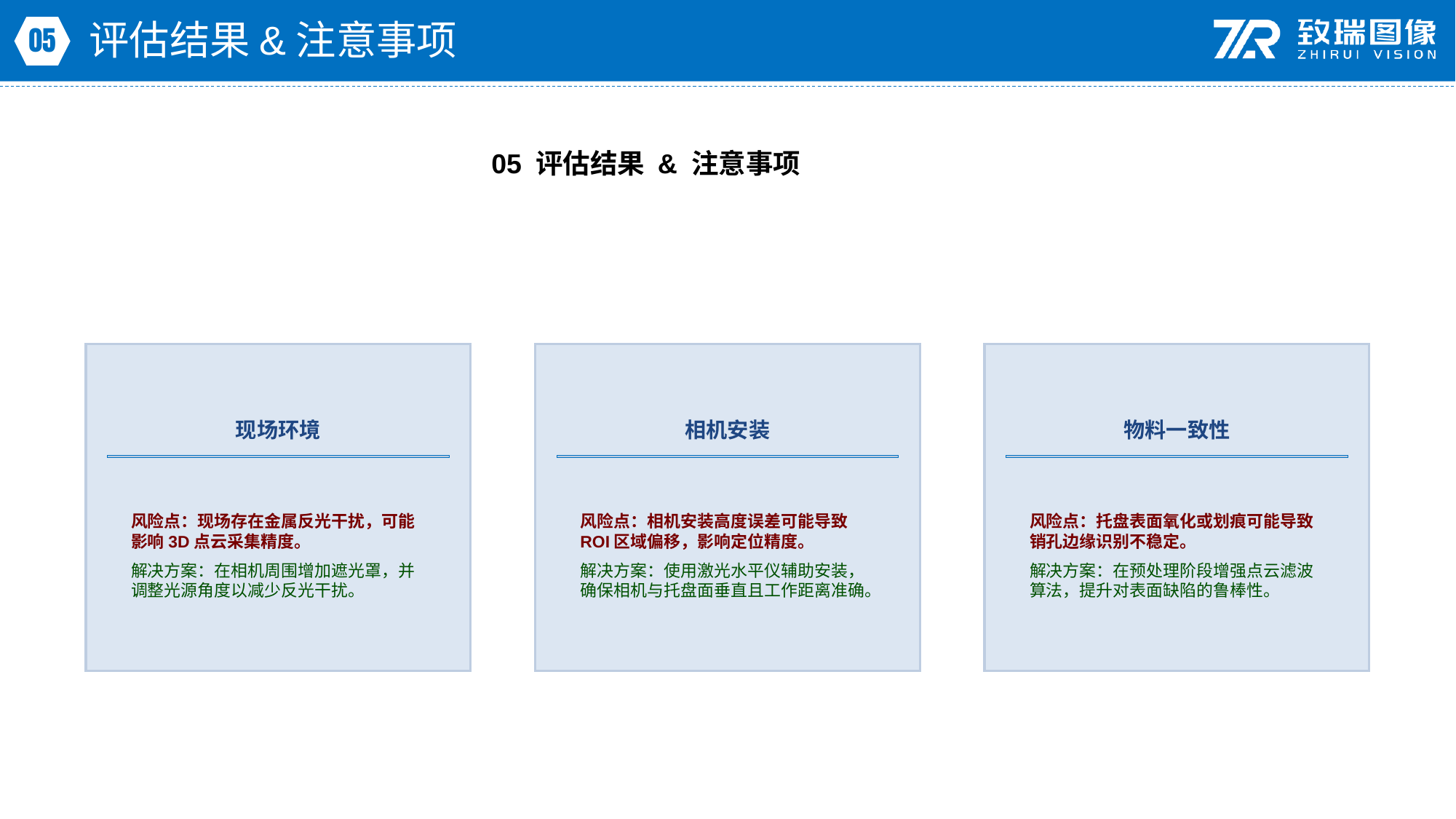

评估结果&注意事项
05

05 评估结果 & 注意事项

现场环境

相机安装

物料一致性

风险点：现场存在金属反光干扰，可能影响3D点云采集精度。
解决方案：在相机周围增加遮光罩，并调整光源角度以减少反光干扰。

风险点：相机安装高度误差可能导致ROI区域偏移，影响定位精度。
解决方案：使用激光水平仪辅助安装，确保相机与托盘面垂直且工作距离准确。

风险点：托盘表面氧化或划痕可能导致销孔边缘识别不稳定。
解决方案：在预处理阶段增强点云滤波算法，提升对表面缺陷的鲁棒性。